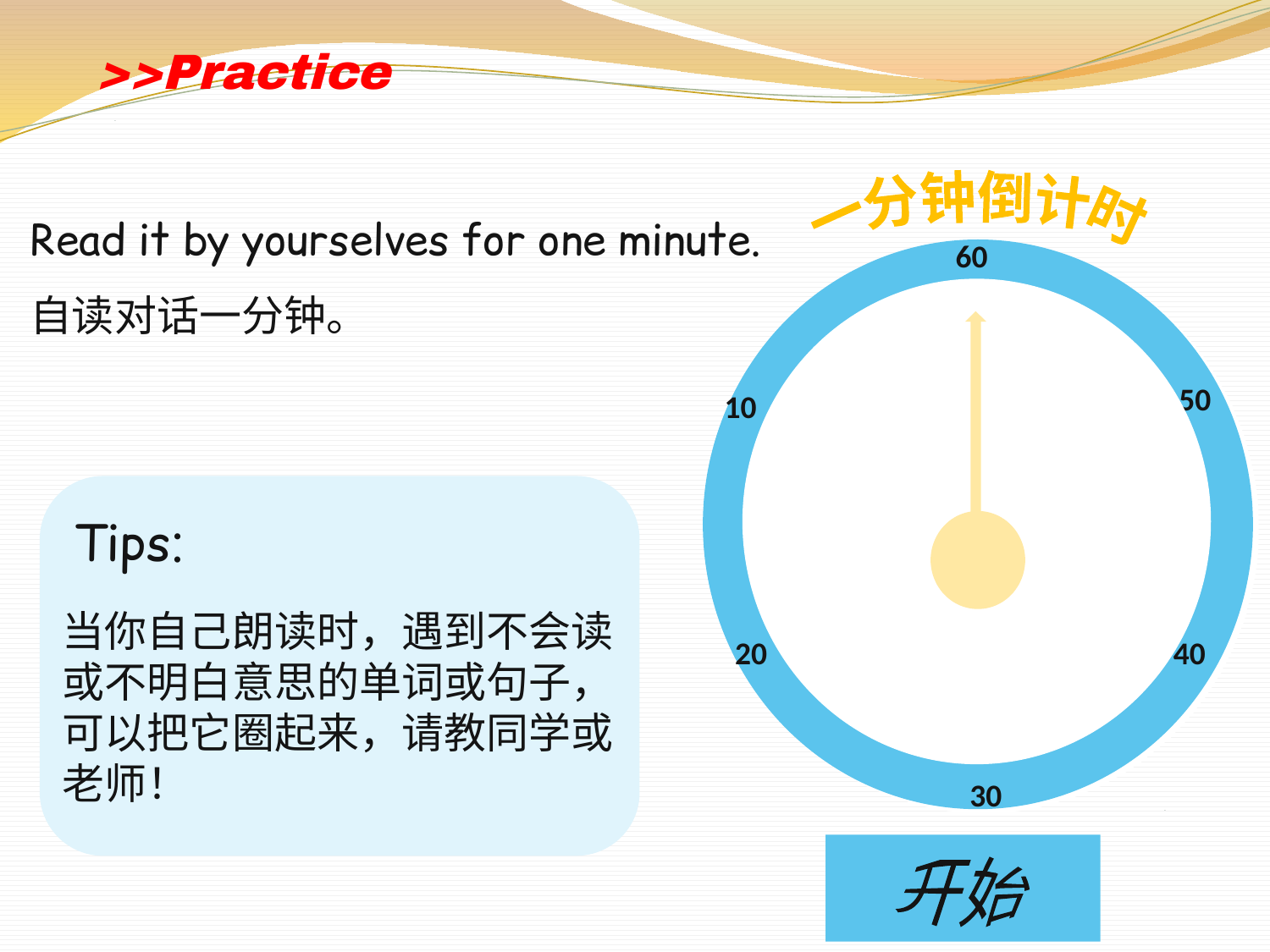

>>Practice
Read it by yourselves for one minute.
自读对话一分钟。
一分钟倒计时
60

50
10

Tips:
当你自己朗读时，遇到不会读或不明白意思的单词或句子，可以把它圈起来，请教同学或老师！

20
40
30

开始